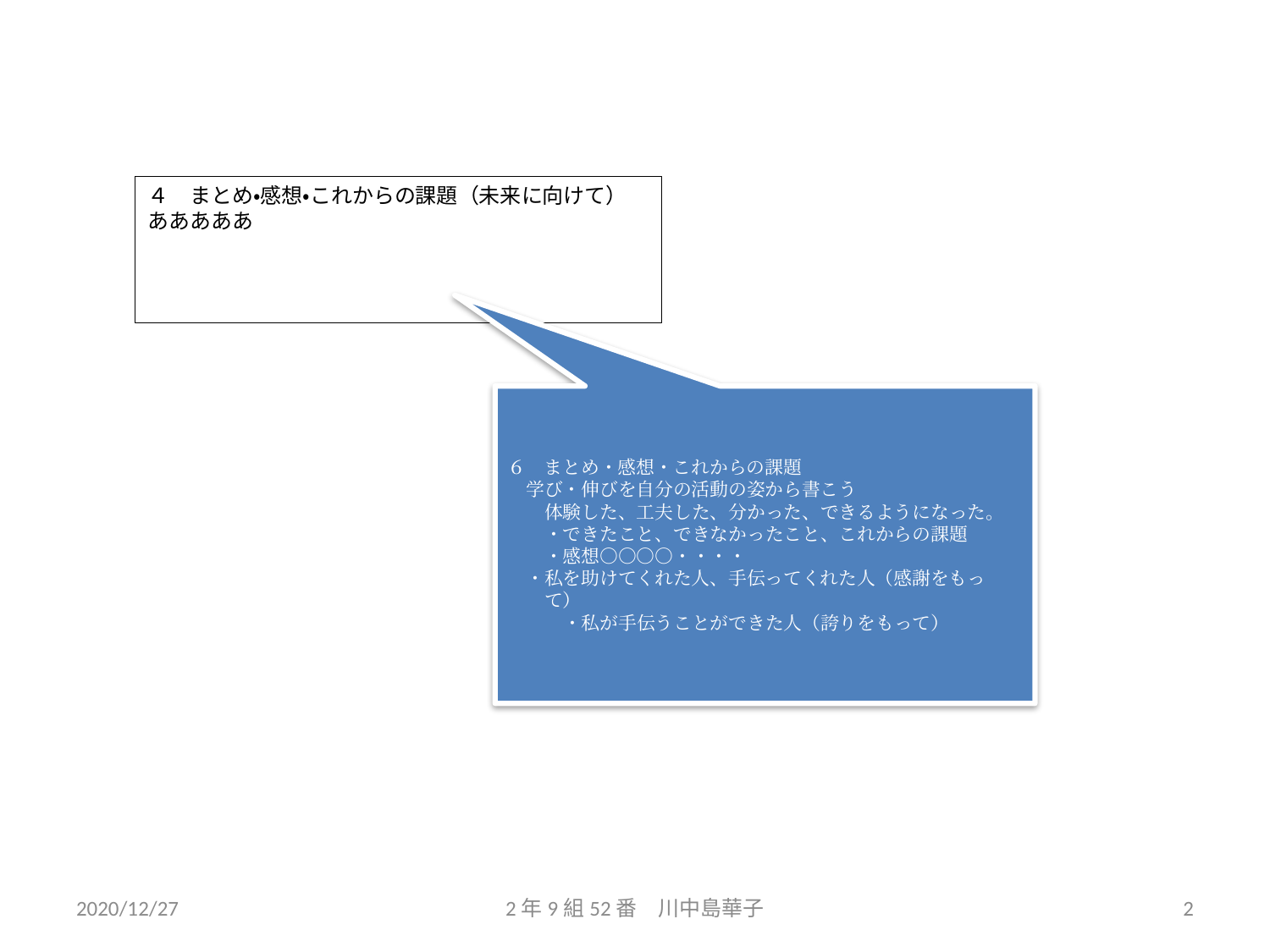

４　まとめ・感想・これからの課題（未来に向けて）
あああああ

６　まとめ・感想・これからの課題
学び・伸びを自分の活動の姿から書こう
体験した、工夫した、分かった、できるようになった。
・できたこと、できなかったこと、これからの課題
・感想○○○○・・・・
・私を助けてくれた人、手伝ってくれた人（感謝をもって）
・私が手伝うことができた人（誇りをもって）
2020/12/27
2年9組52番　川中島華子
2